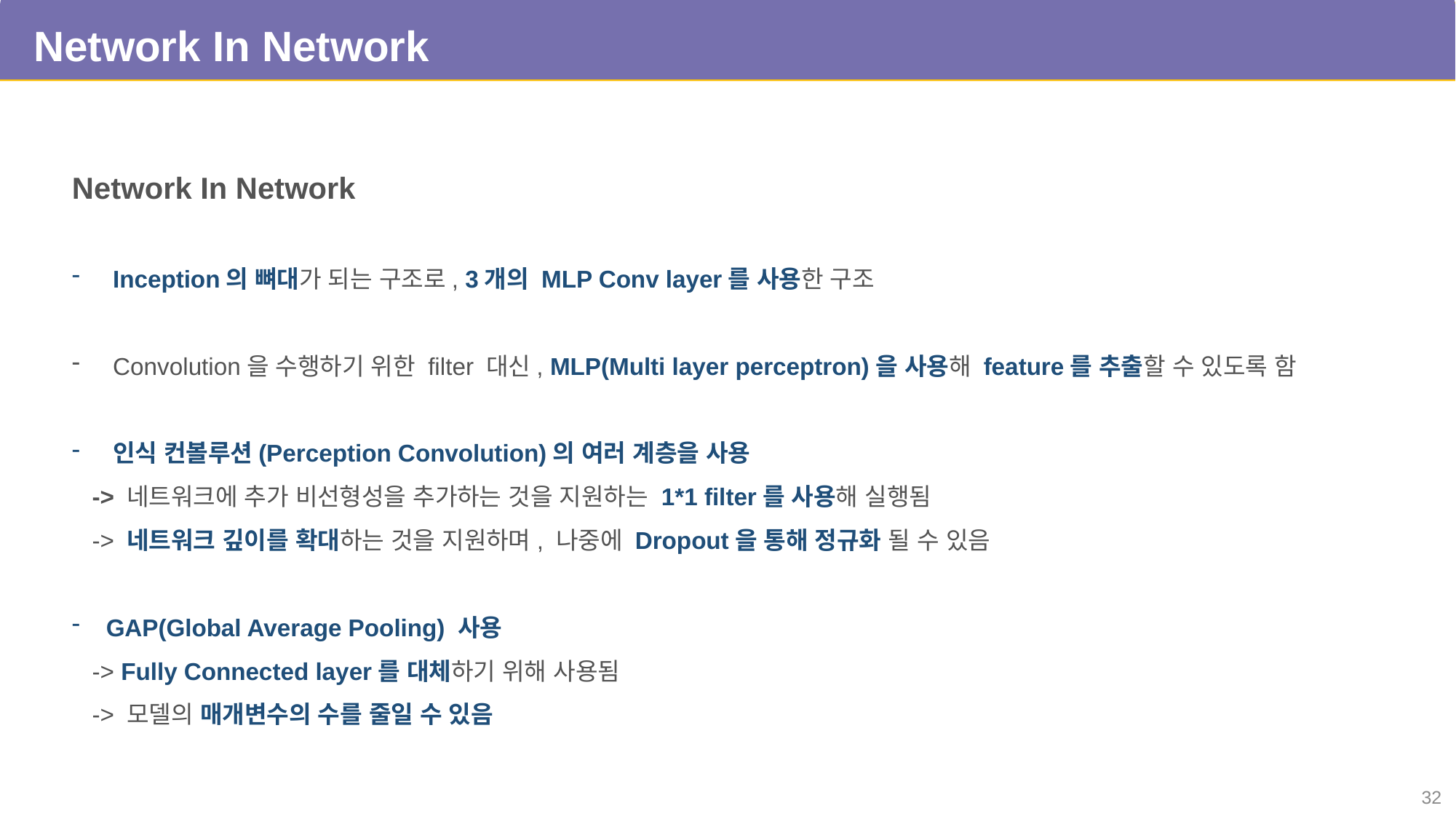

Network In Network

Network In Network

Inception의 뼈대가 되는 구조로, 3개의 MLP Conv layer를 사용한 구조

Convolution을 수행하기 위한 filter 대신, MLP(Multi layer perceptron)을 사용해 feature를 추출할 수 있도록 함

인식 컨볼루션(Perception Convolution)의 여러 계층을 사용
   -> 네트워크에 추가 비선형성을 추가하는 것을 지원하는 1*1 filter를 사용해 실행됨
   -> 네트워크 깊이를 확대하는 것을 지원하며, 나중에 Dropout을 통해 정규화 될 수 있음

GAP(Global Average Pooling) 사용
   -> Fully Connected layer를 대체하기 위해 사용됨
   -> 모델의 매개변수의 수를 줄일 수 있음

32